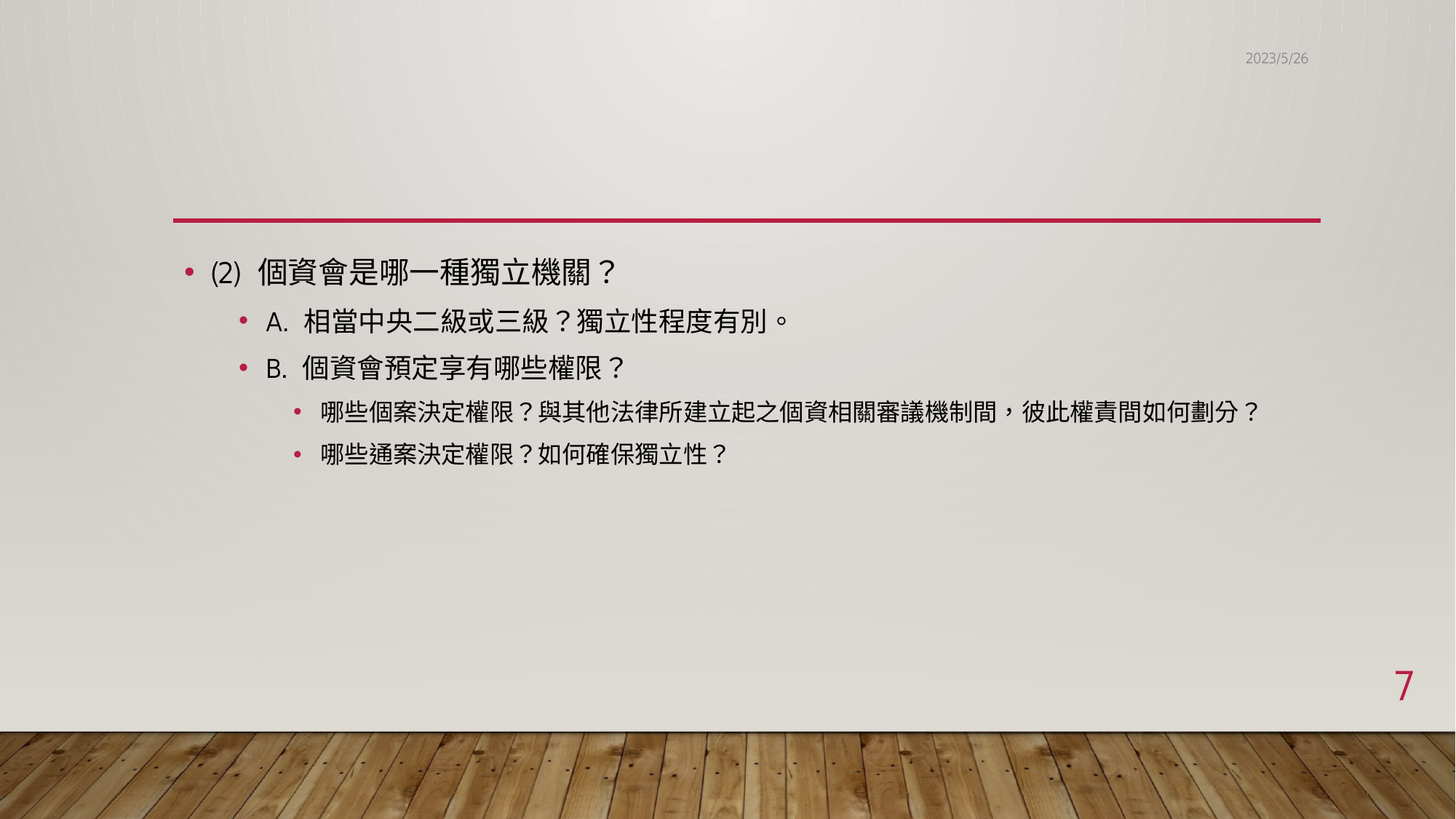

2023/5/26
#
(2) 個資會是哪一種獨立機關？
A. 相當中央二級或三級？獨立性程度有別。
B. 個資會預定享有哪些權限？
哪些個案決定權限？與其他法律所建立起之個資相關審議機制間，彼此權責間如何劃分？
哪些通案決定權限？如何確保獨立性？
7